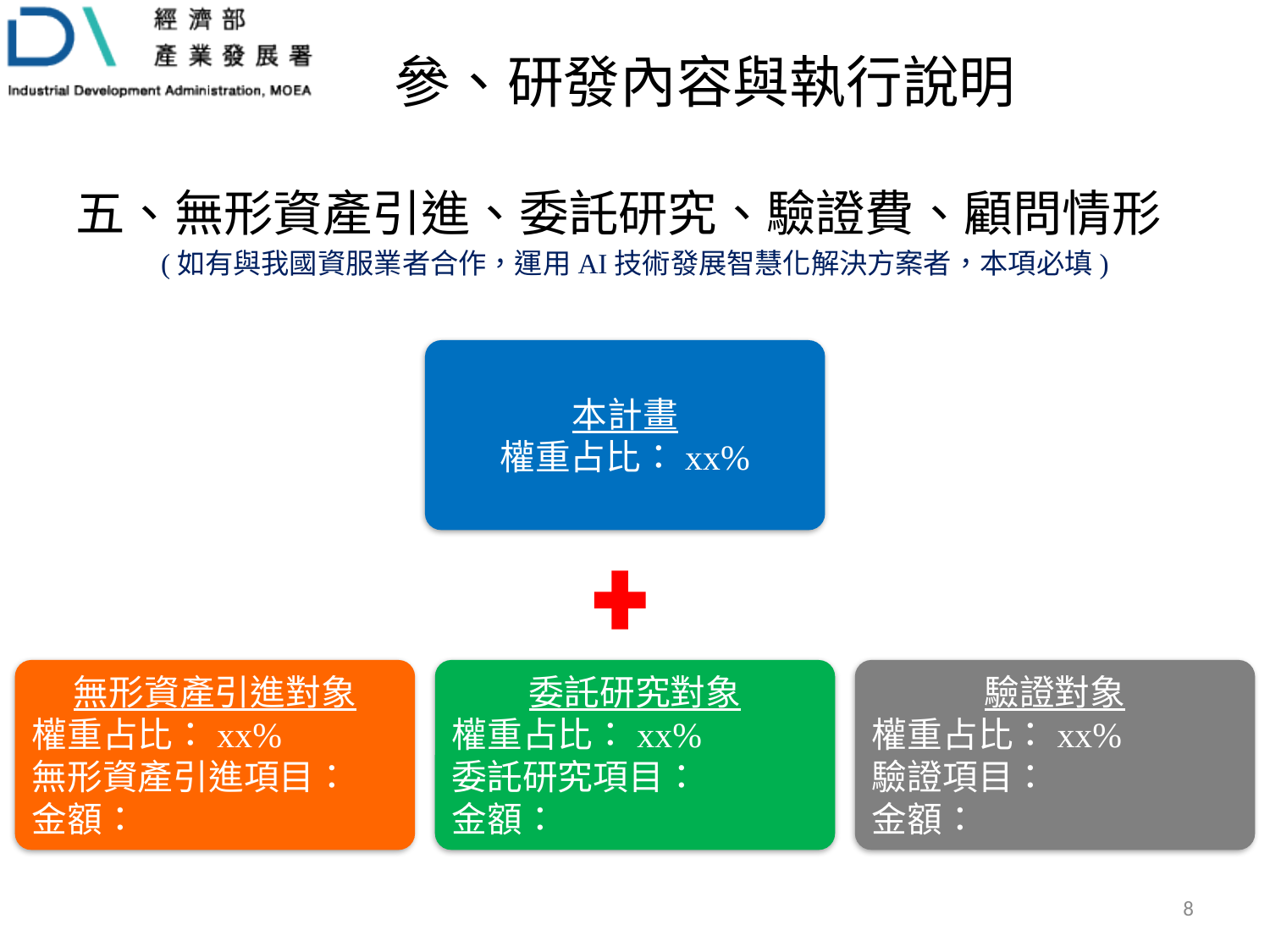

參、研發內容與執行說明
五、無形資產引進、委託研究、驗證費、顧問情形
(如有與我國資服業者合作，運用AI技術發展智慧化解決方案者，本項必填)
本計畫
權重占比：xx%

無形資產引進對象
權重占比：xx%
無形資產引進項目：
金額：
委託研究對象
權重占比：xx%
委託研究項目：
金額：
驗證對象
權重占比：xx%
驗證項目：
金額：
8